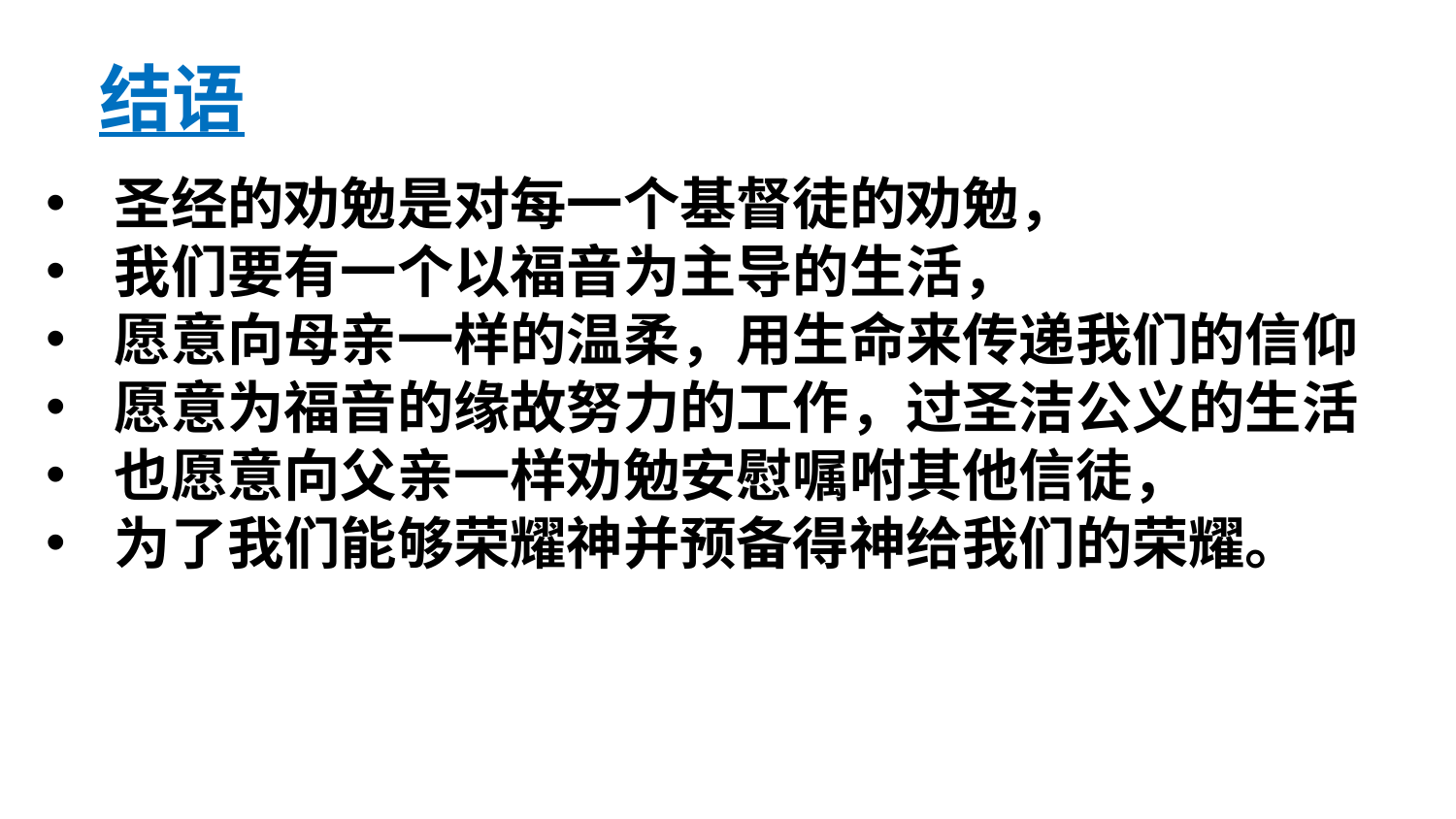

# 结语
圣经的劝勉是对每一个基督徒的劝勉，
我们要有一个以福音为主导的生活，
愿意向母亲一样的温柔，用生命来传递我们的信仰
愿意为福音的缘故努力的工作，过圣洁公义的生活
也愿意向父亲一样劝勉安慰嘱咐其他信徒，
为了我们能够荣耀神并预备得神给我们的荣耀。